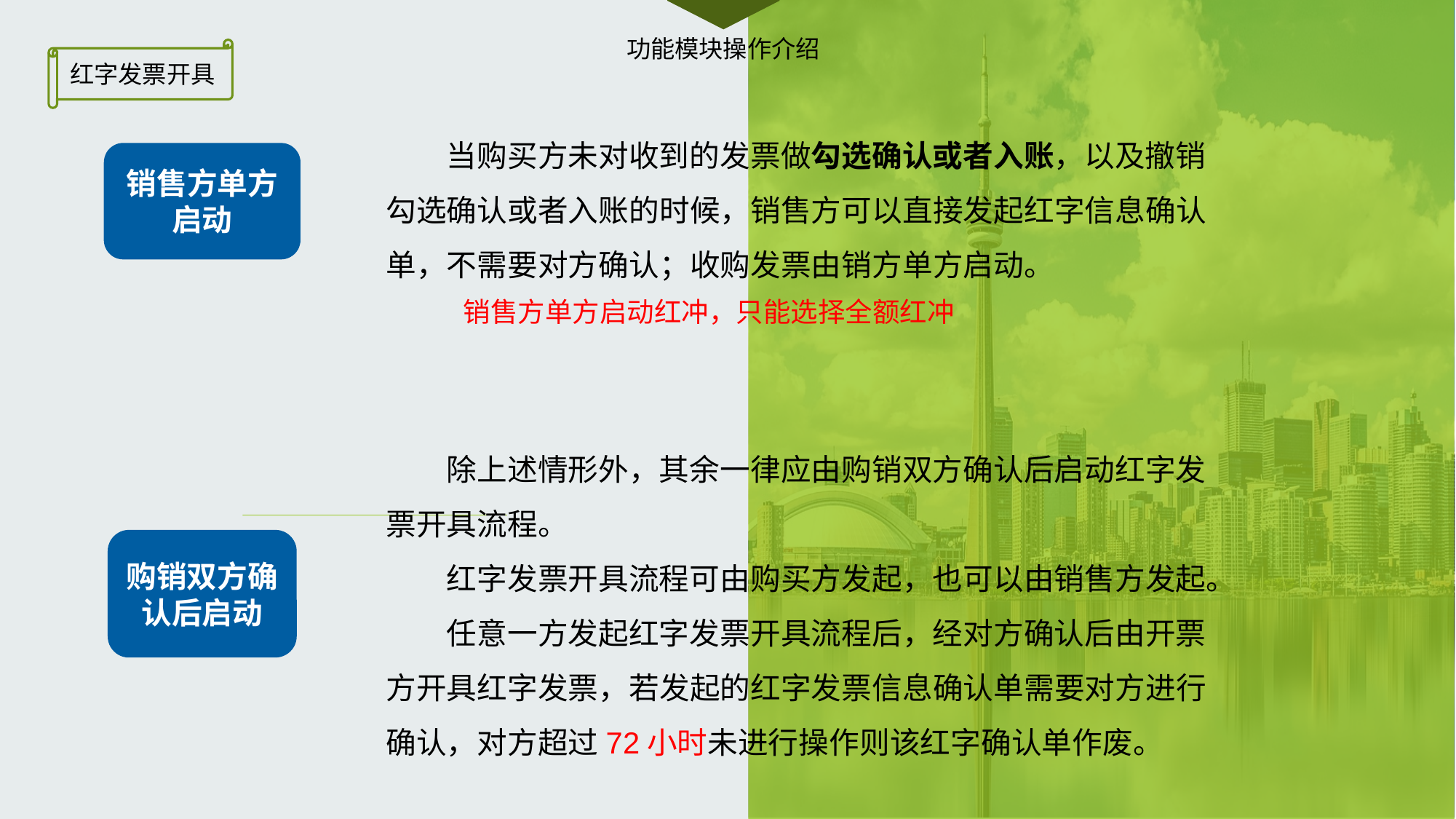

功能模块操作介绍
红字发票开具
当购买方未对收到的发票做勾选确认或者入账，以及撤销勾选确认或者入账的时候，销售方可以直接发起红字信息确认单，不需要对方确认；收购发票由销方单方启动。
销售方单方启动
销售方单方启动红冲，只能选择全额红冲
除上述情形外，其余一律应由购销双方确认后启动红字发票开具流程。
红字发票开具流程可由购买方发起，也可以由销售方发起。
任意一方发起红字发票开具流程后，经对方确认后由开票方开具红字发票，若发起的红字发票信息确认单需要对方进行确认，对方超过72小时未进行操作则该红字确认单作废。
购销双方确认后启动